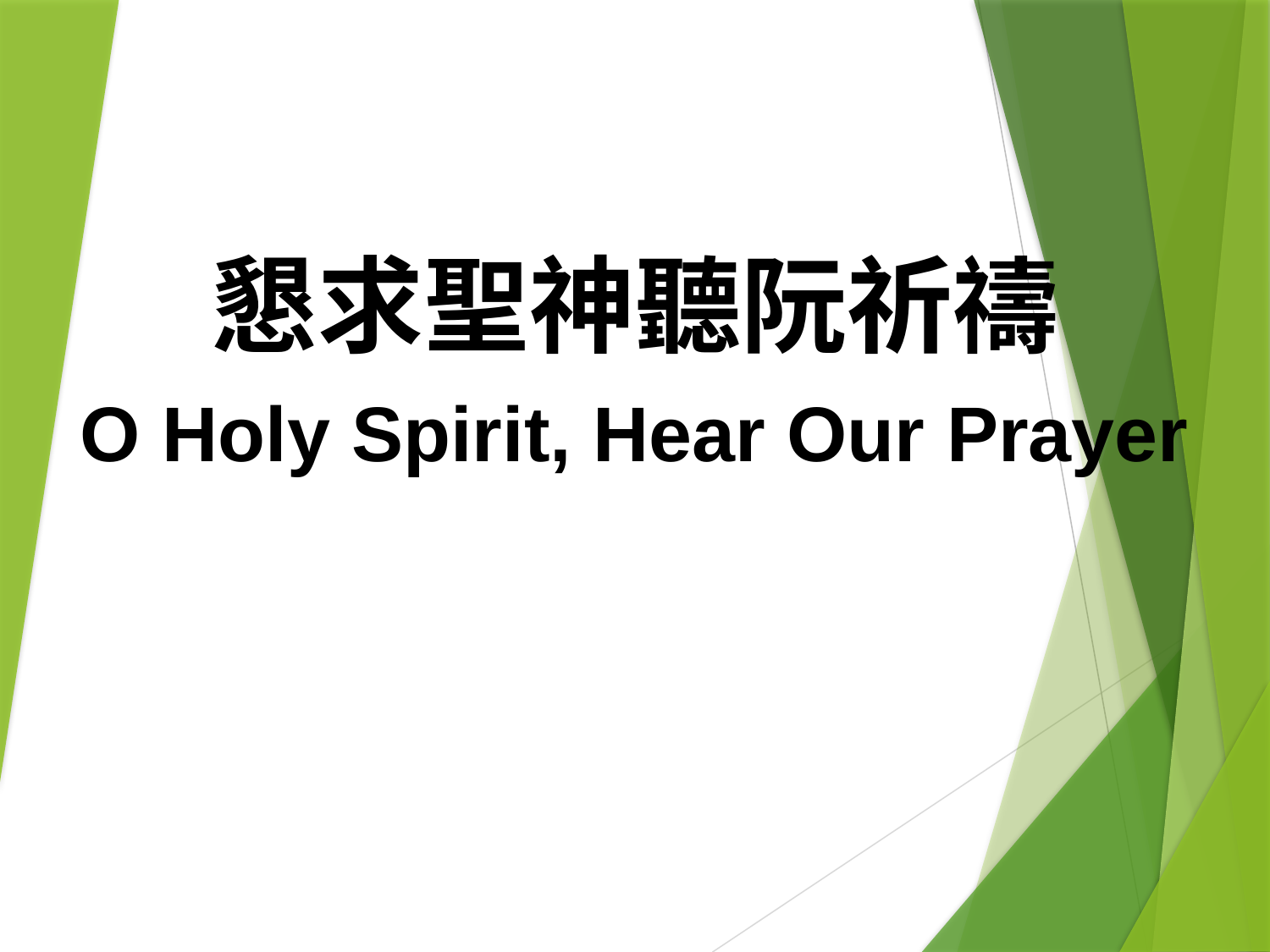

懇求聖神聽阮祈禱
O Holy Spirit, Hear Our Prayer